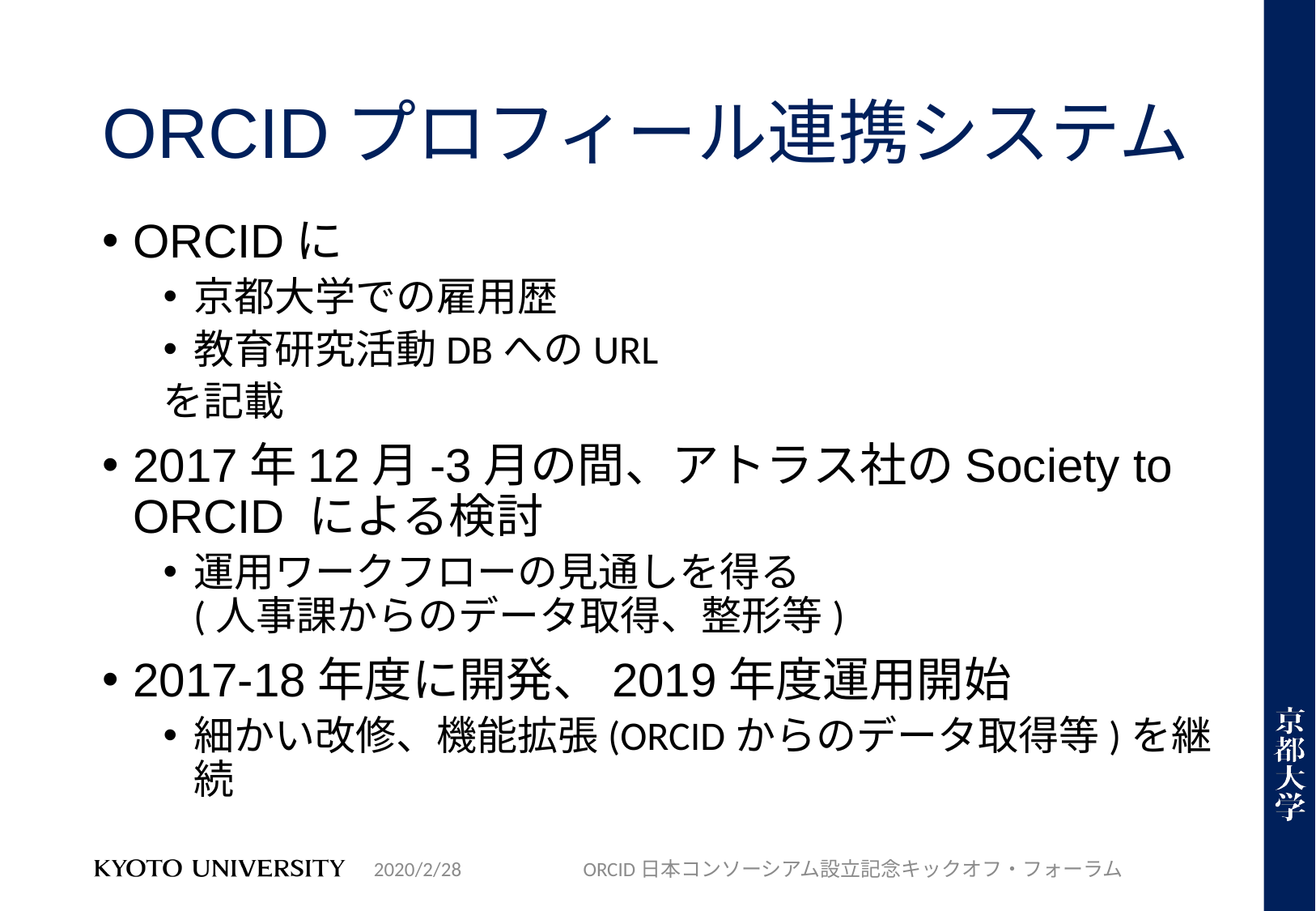

# ORCIDプロフィール連携システム
ORCIDに
京都大学での雇用歴
教育研究活動DBへのURL
を記載
2017年12月-3月の間、アトラス社のSociety to ORCID による検討
運用ワークフローの見通しを得る
(人事課からのデータ取得、整形等)
2017-18年度に開発、2019年度運用開始
細かい改修、機能拡張(ORCIDからのデータ取得等)を継続
2020/2/28
ORCID日本コンソーシアム設立記念キックオフ・フォーラム